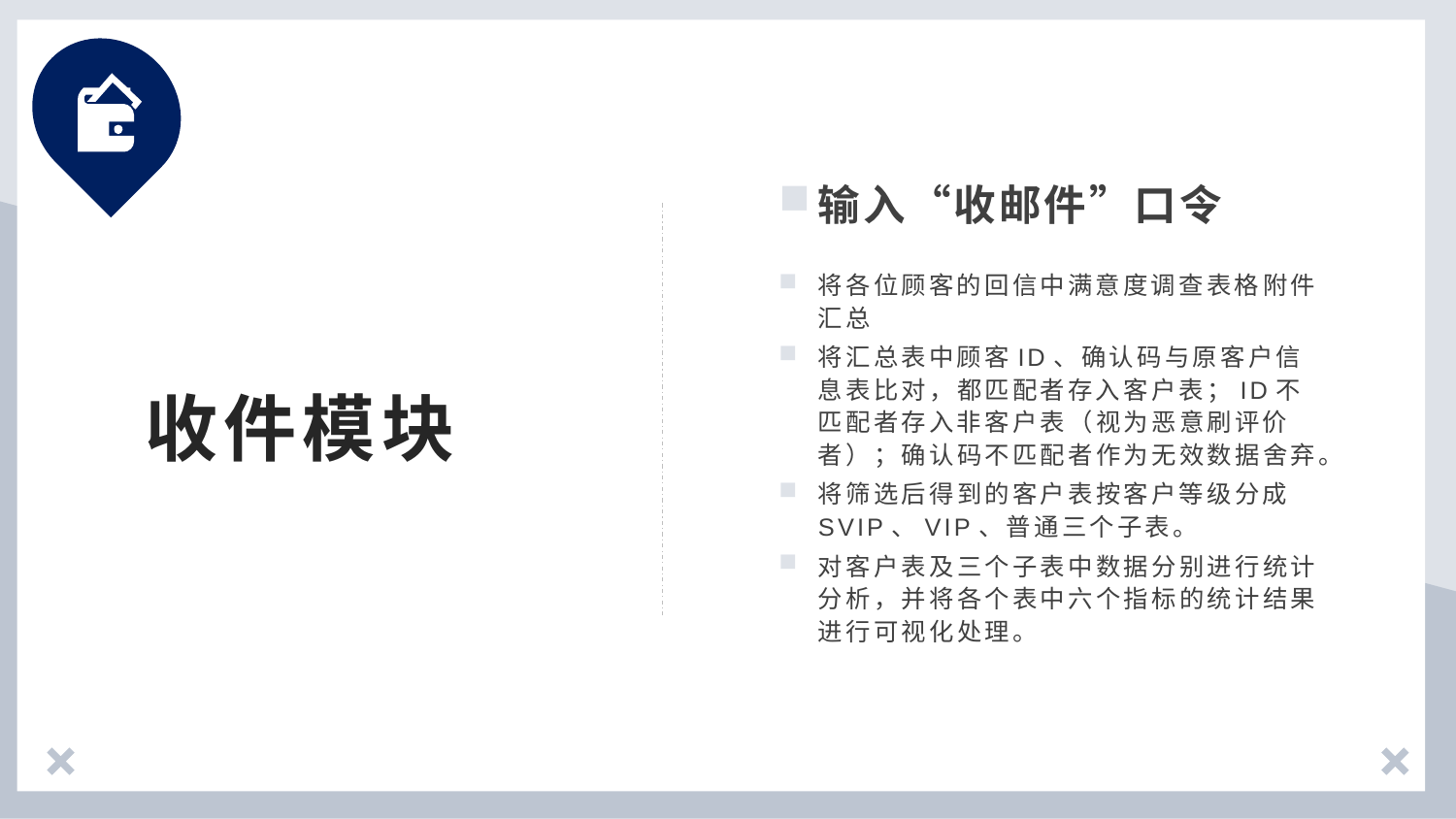

输入“收邮件”口令

将各位顾客的回信中满意度调查表格附件汇总
将汇总表中顾客ID、确认码与原客户信息表比对，都匹配者存入客户表；ID不匹配者存入非客户表（视为恶意刷评价者）；确认码不匹配者作为无效数据舍弃。
将筛选后得到的客户表按客户等级分成SVIP、VIP、普通三个子表。
对客户表及三个子表中数据分别进行统计分析，并将各个表中六个指标的统计结果进行可视化处理。

收件模块